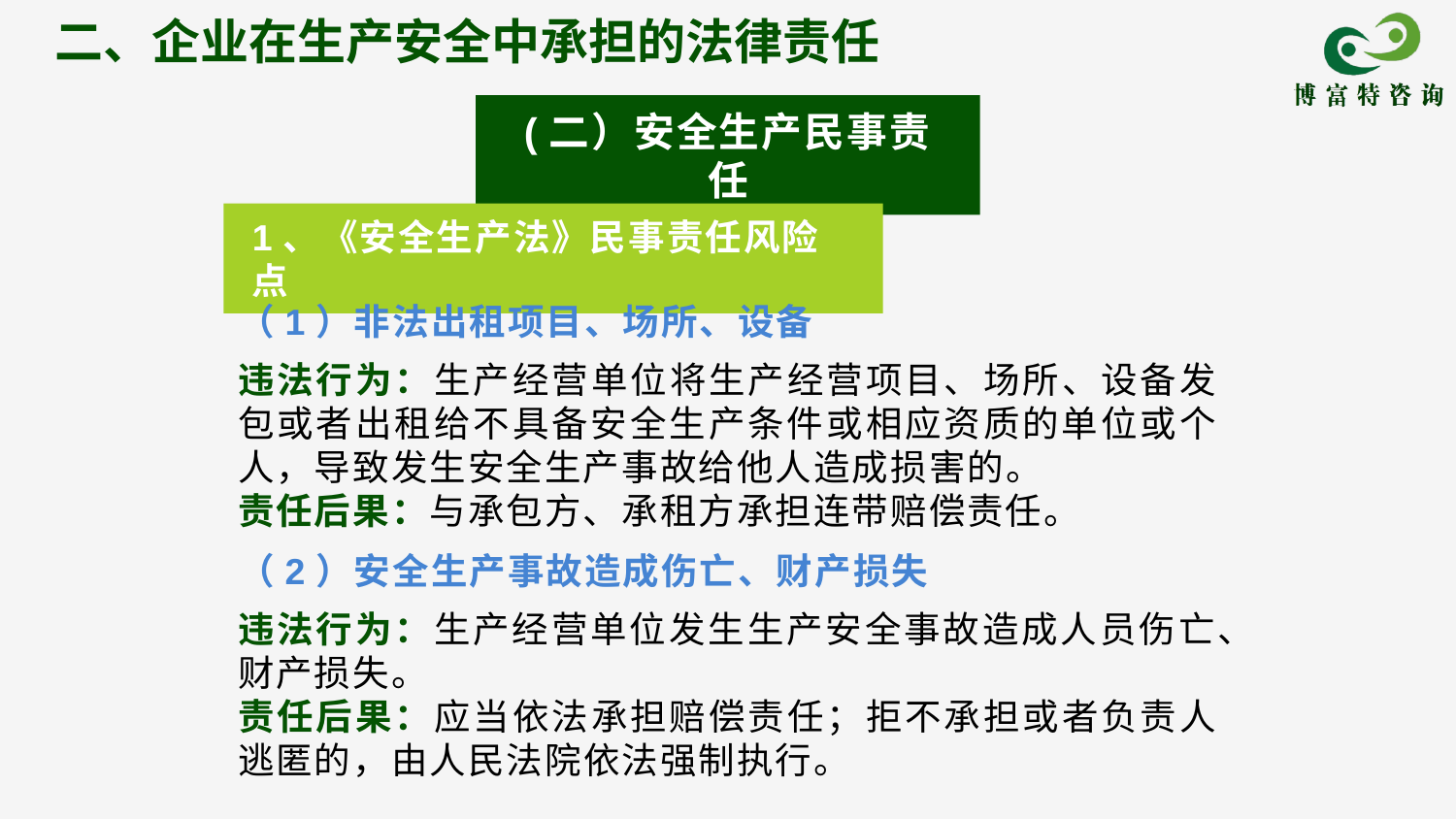

二、企业在生产安全中承担的法律责任
(二）安全生产民事责任
1、《安全生产法》民事责任风险点
（1）非法出租项目、场所、设备
违法行为：生产经营单位将生产经营项目、场所、设备发包或者出租给不具备安全生产条件或相应资质的单位或个人，导致发生安全生产事故给他人造成损害的。
责任后果：与承包方、承租方承担连带赔偿责任。
（2）安全生产事故造成伤亡、财产损失
违法行为：生产经营单位发生生产安全事故造成人员伤亡、财产损失。
责任后果：应当依法承担赔偿责任；拒不承担或者负责人逃匿的，由人民法院依法强制执行。